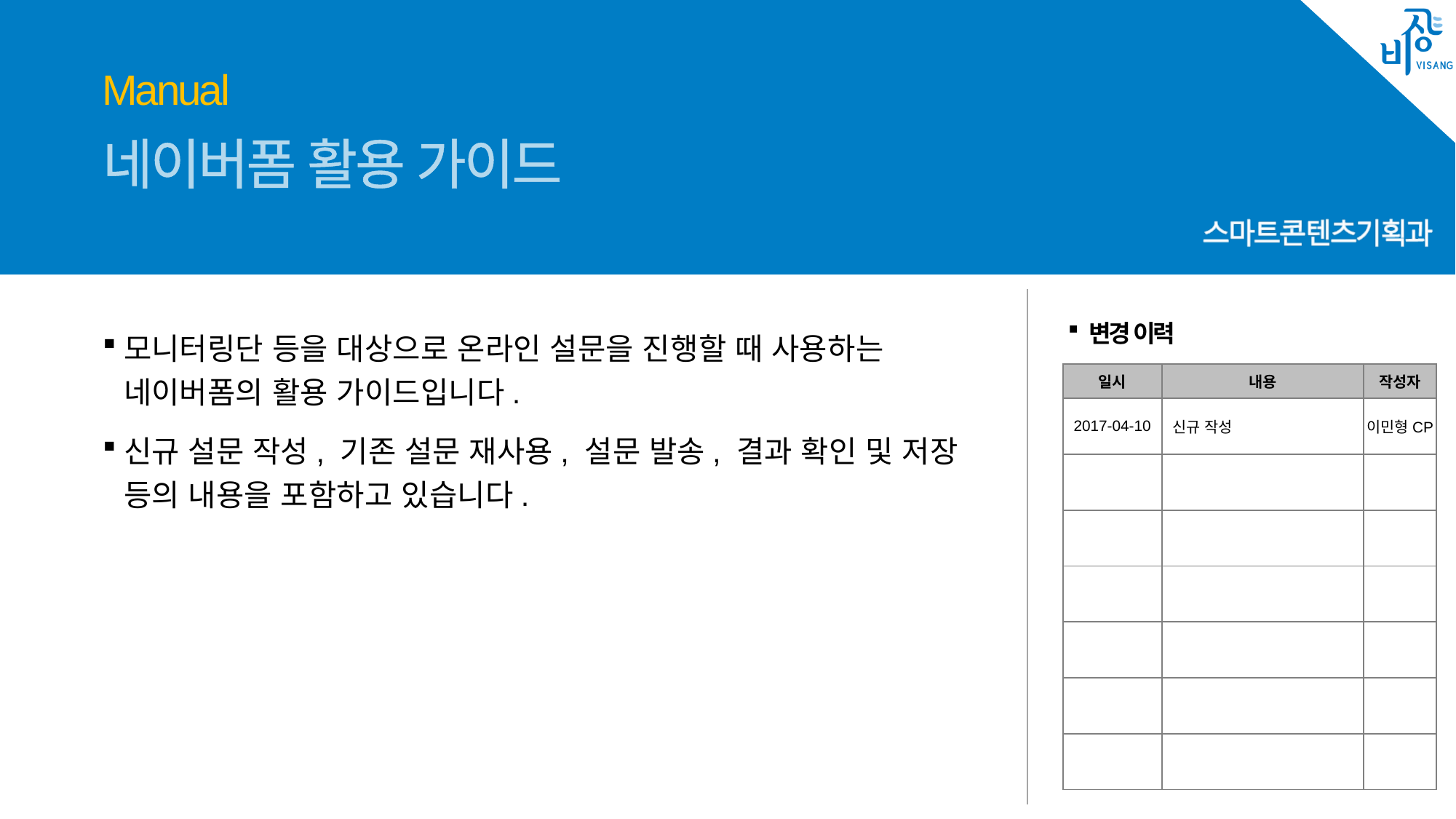

# 네이버폼 활용 가이드
모니터링단 등을 대상으로 온라인 설문을 진행할 때 사용하는 네이버폼의 활용 가이드입니다.
신규 설문 작성, 기존 설문 재사용, 설문 발송, 결과 확인 및 저장 등의 내용을 포함하고 있습니다.
| 일시 | 내용 | 작성자 |
| --- | --- | --- |
| 2017-04-10 | 신규 작성 | 이민형CP |
|  |  |  |
|  |  |  |
|  |  |  |
|  |  |  |
|  |  |  |
|  |  |  |